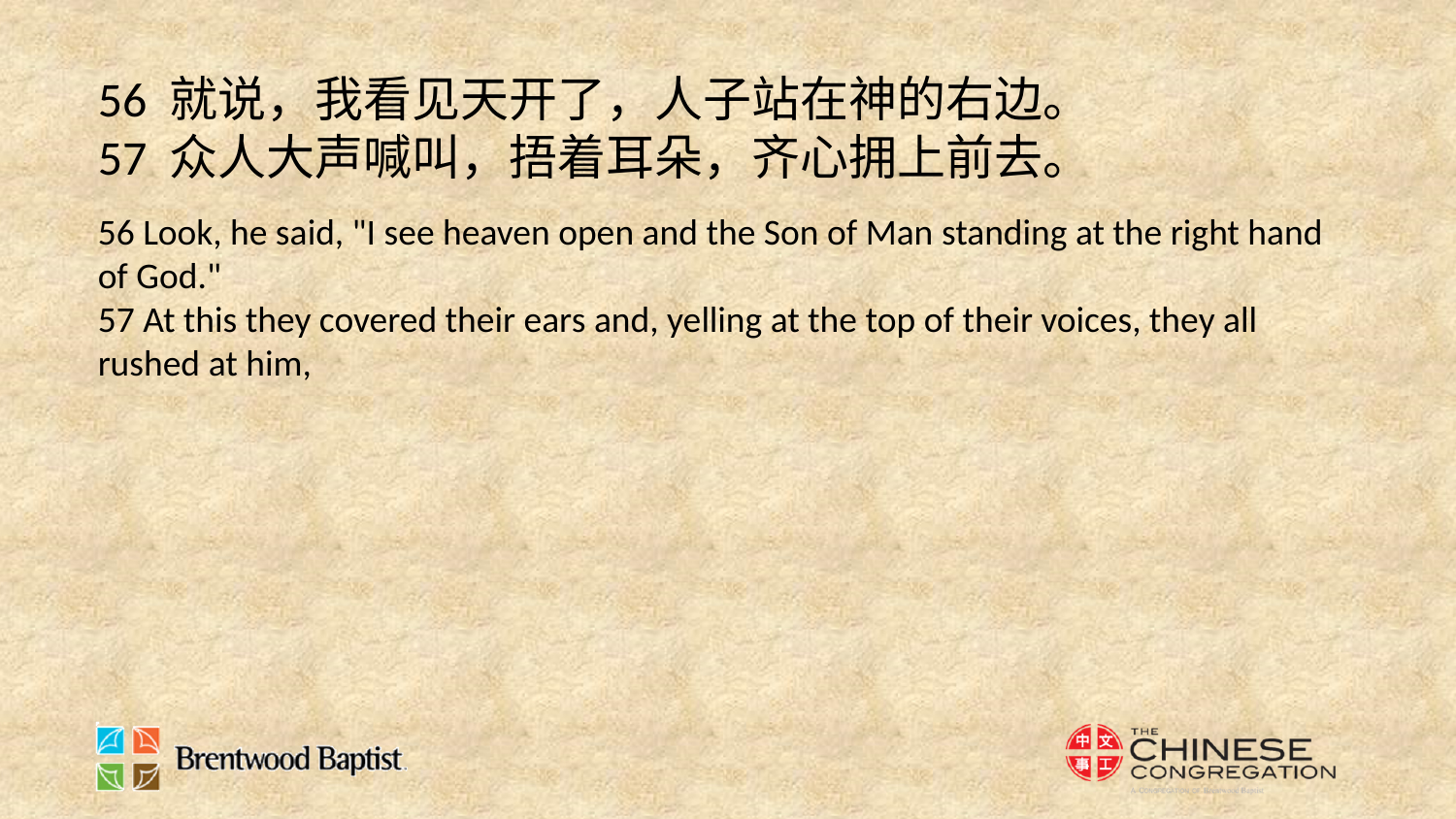

56 就说，我看见天开了，人子站在神的右边。
57 众人大声喊叫，捂着耳朵，齐心拥上前去。

56 Look, he said, "I see heaven open and the Son of Man standing at the right hand of God."
57 At this they covered their ears and, yelling at the top of their voices, they all rushed at him,